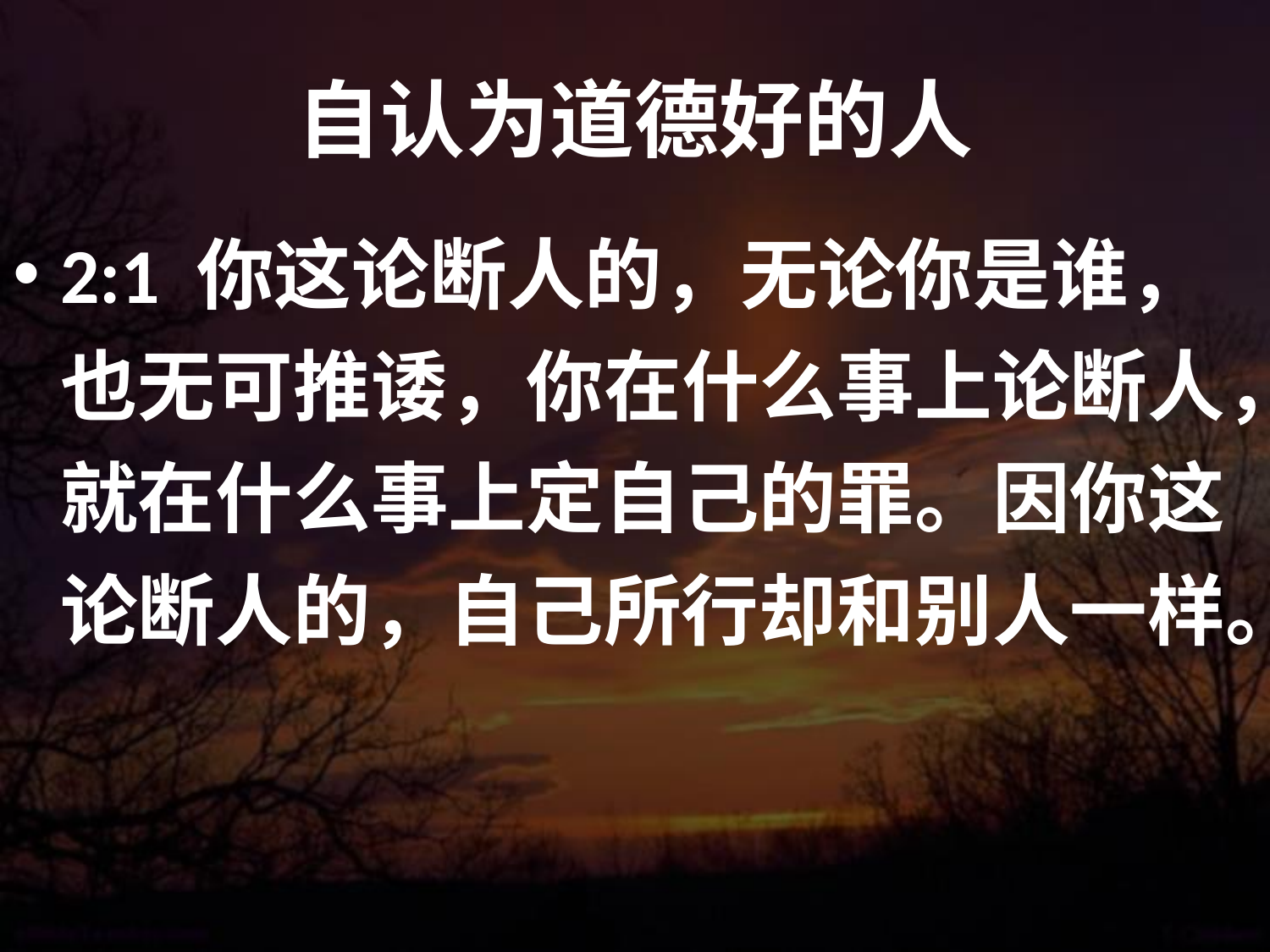

# 自认为道德好的人
2:1 你这论断人的，无论你是谁，也无可推诿，你在什么事上论断人，就在什么事上定自己的罪。因你这论断人的，自己所行却和别人一样。